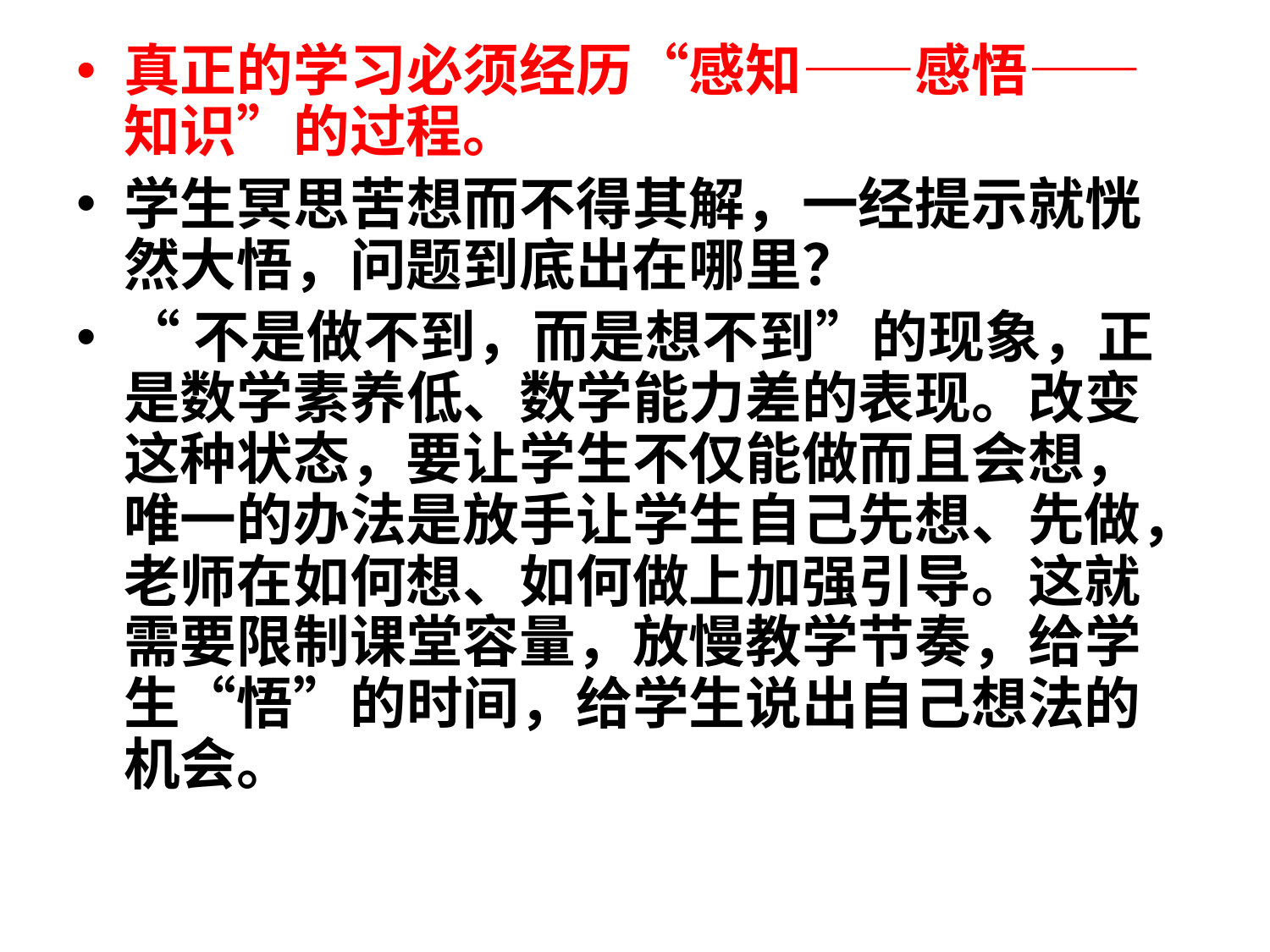

真正的学习必须经历“感知——感悟——知识”的过程。
学生冥思苦想而不得其解，一经提示就恍然大悟，问题到底出在哪里？
“不是做不到，而是想不到”的现象，正是数学素养低、数学能力差的表现。改变这种状态，要让学生不仅能做而且会想，唯一的办法是放手让学生自己先想、先做，老师在如何想、如何做上加强引导。这就需要限制课堂容量，放慢教学节奏，给学生“悟”的时间，给学生说出自己想法的机会。
#